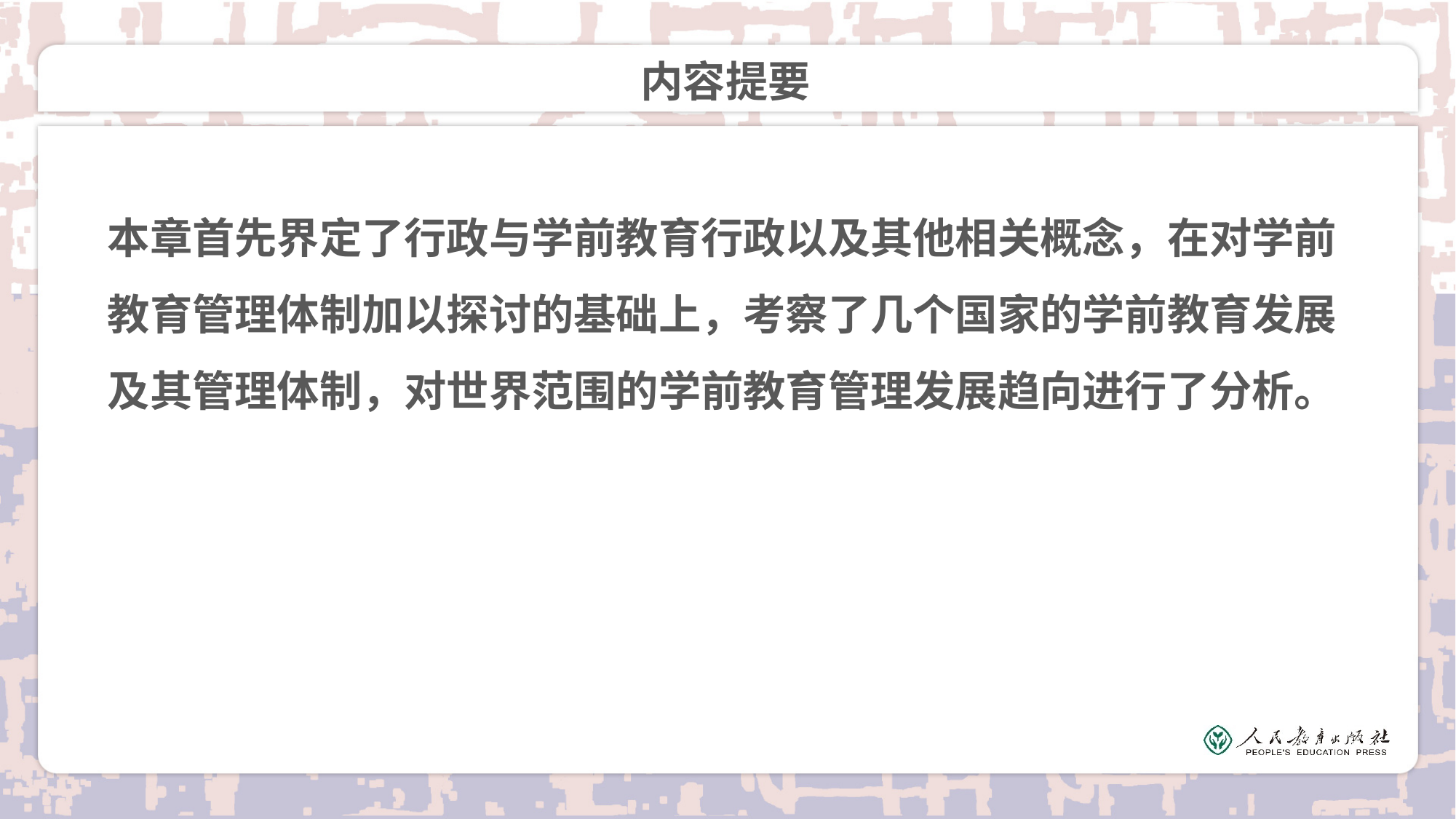

# 内容提要
本章首先界定了行政与学前教育行政以及其他相关概念，在对学前教育管理体制加以探讨的基础上，考察了几个国家的学前教育发展及其管理体制，对世界范围的学前教育管理发展趋向进行了分析。